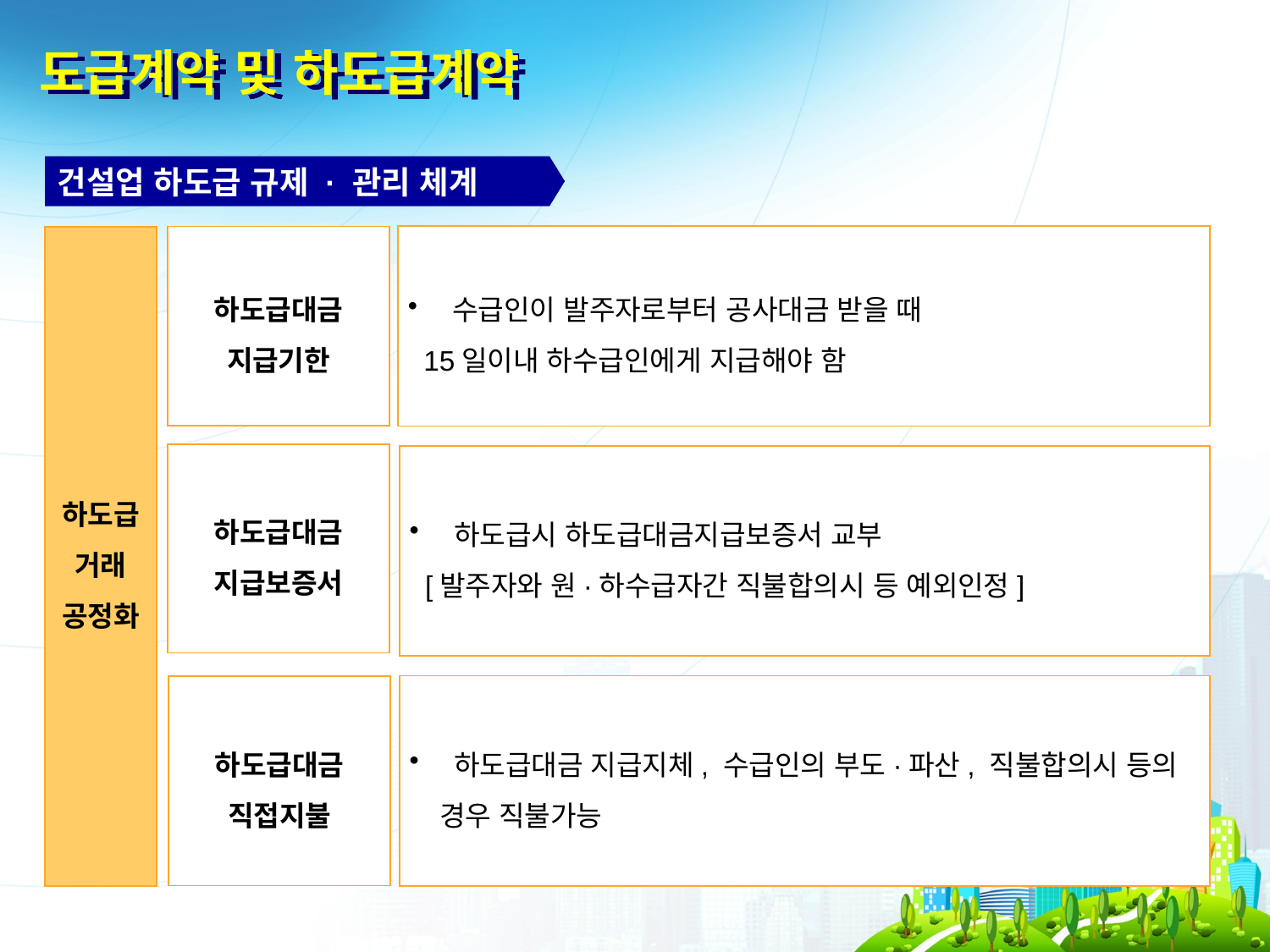

도급계약 및 하도급계약
건설업 하도급 규제 · 관리 체계
 수급인이 발주자로부터 공사대금 받을 때
  15일이내 하수급인에게 지급해야 함
하도급대금
지급기한
하도급
거래
공정화
하도급대금
지급보증서
 하도급시 하도급대금지급보증서 교부
  [발주자와 원·하수급자간 직불합의시 등 예외인정]
 하도급대금 지급지체, 수급인의 부도·파산, 직불합의시 등의
   경우 직불가능
하도급대금
직접지불